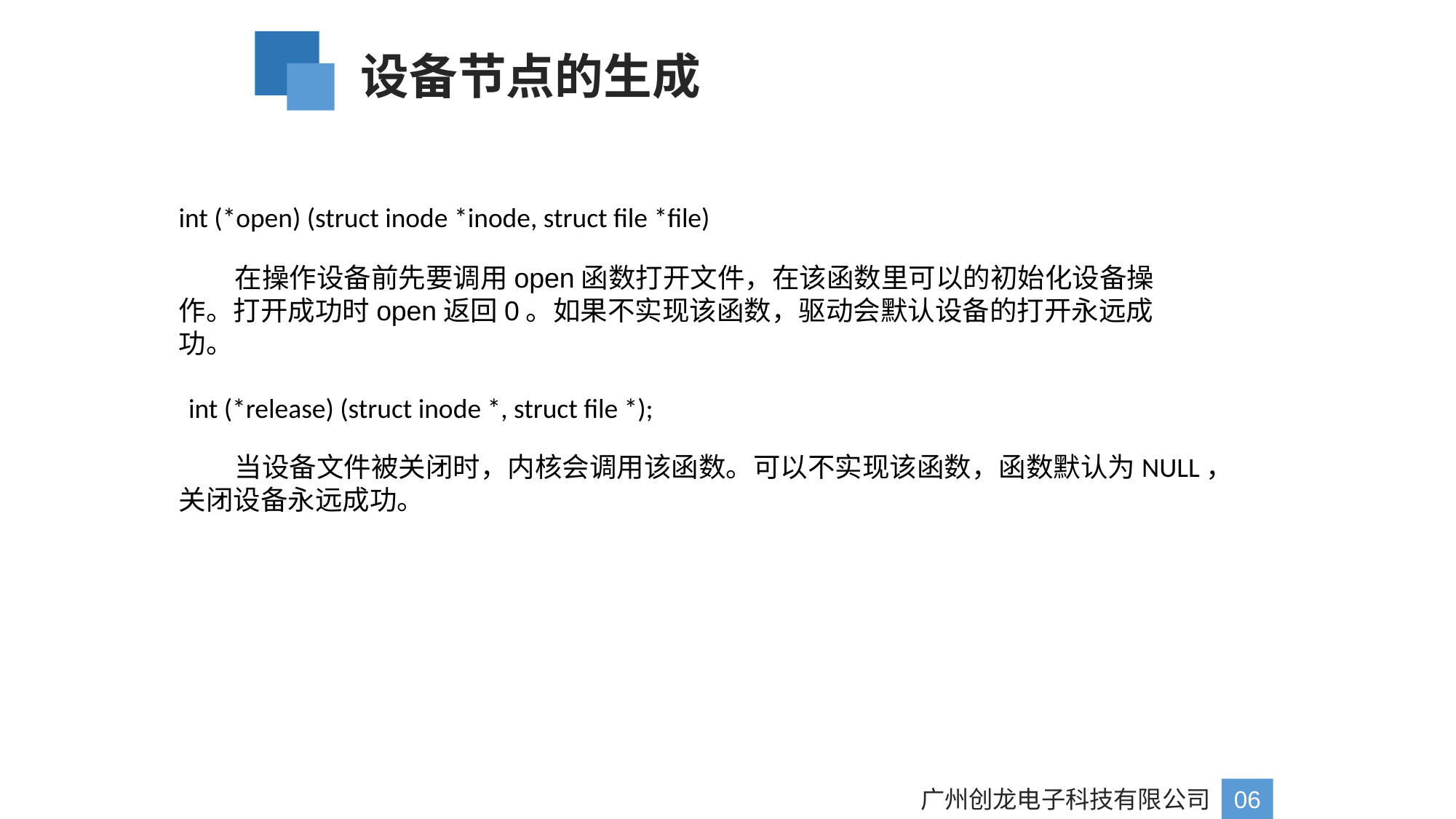

设备节点的生成
int (*open) (struct inode *inode, struct file *file)
        在操作设备前先要调用open函数打开文件，在该函数里可以的初始化设备操作。打开成功时open返回0。如果不实现该函数，驱动会默认设备的打开永远成功。
 int (*release) (struct inode *, struct file *);
        当设备文件被关闭时，内核会调用该函数。可以不实现该函数，函数默认为NULL，关闭设备永远成功。
广州创龙电子科技有限公司
06